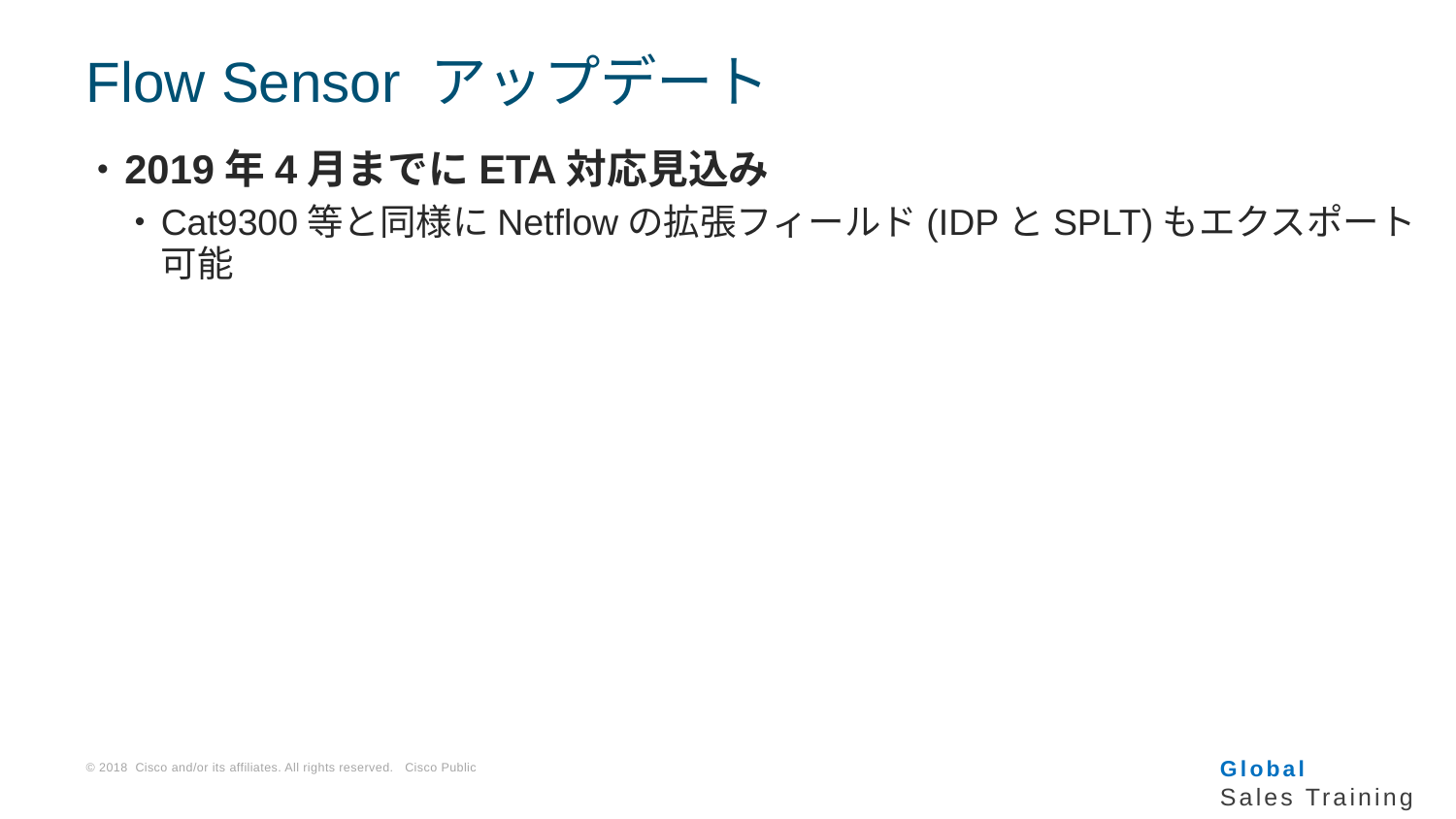

# Flow Sensor アップデート
2019年4月までにETA対応見込み
Cat9300等と同様にNetflowの拡張フィールド(IDPとSPLT)もエクスポート可能